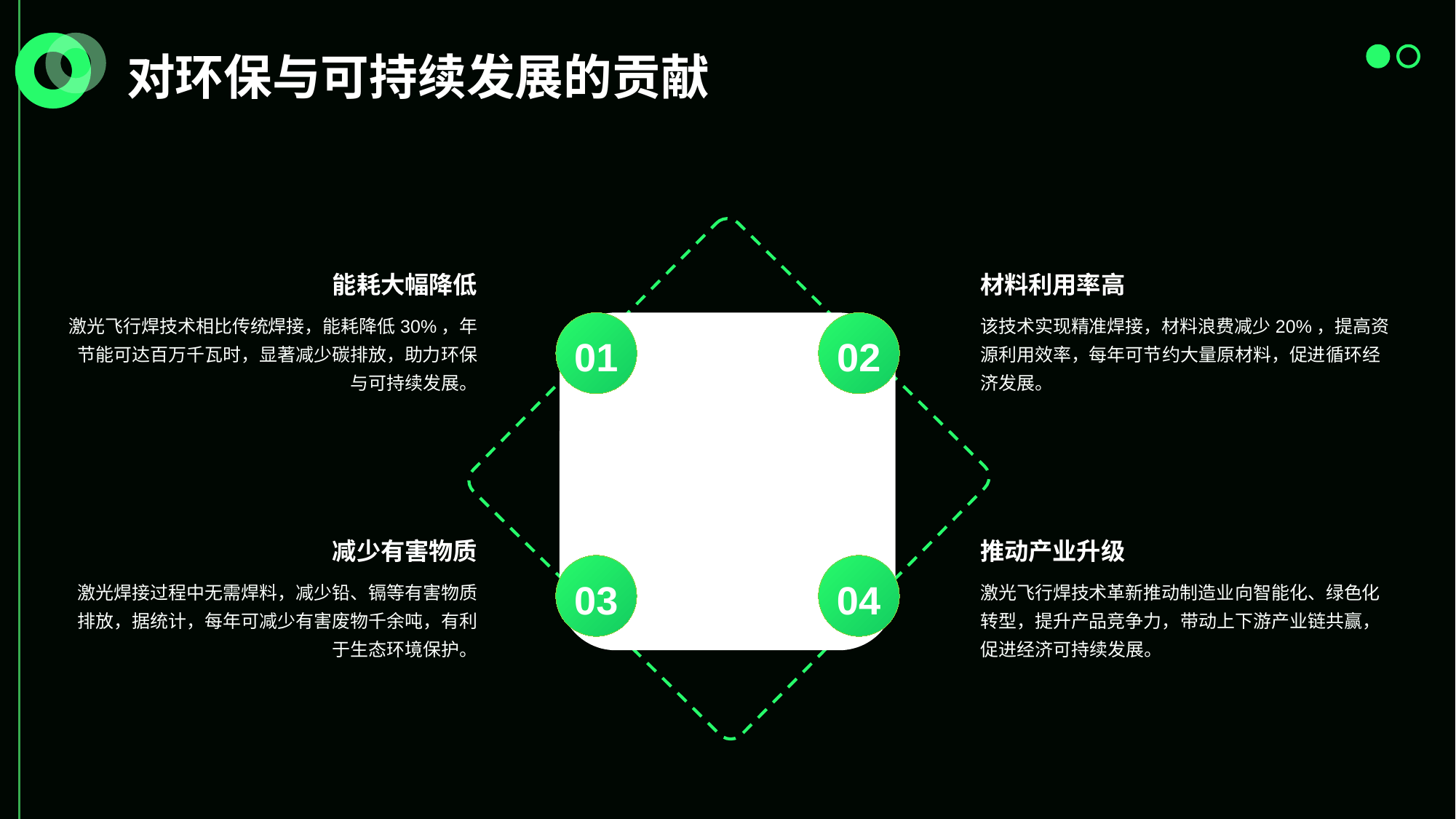

对环保与可持续发展的贡献

能耗大幅降低
材料利用率高

激光飞行焊技术相比传统焊接，能耗降低30%，年节能可达百万千瓦时，显著减少碳排放，助力环保与可持续发展。
该技术实现精准焊接，材料浪费减少20%，提高资源利用效率，每年可节约大量原材料，促进循环经济发展。

01
02

减少有害物质
推动产业升级

03
04
激光焊接过程中无需焊料，减少铅、镉等有害物质排放，据统计，每年可减少有害废物千余吨，有利于生态环境保护。
激光飞行焊技术革新推动制造业向智能化、绿色化转型，提升产品竞争力，带动上下游产业链共赢，促进经济可持续发展。